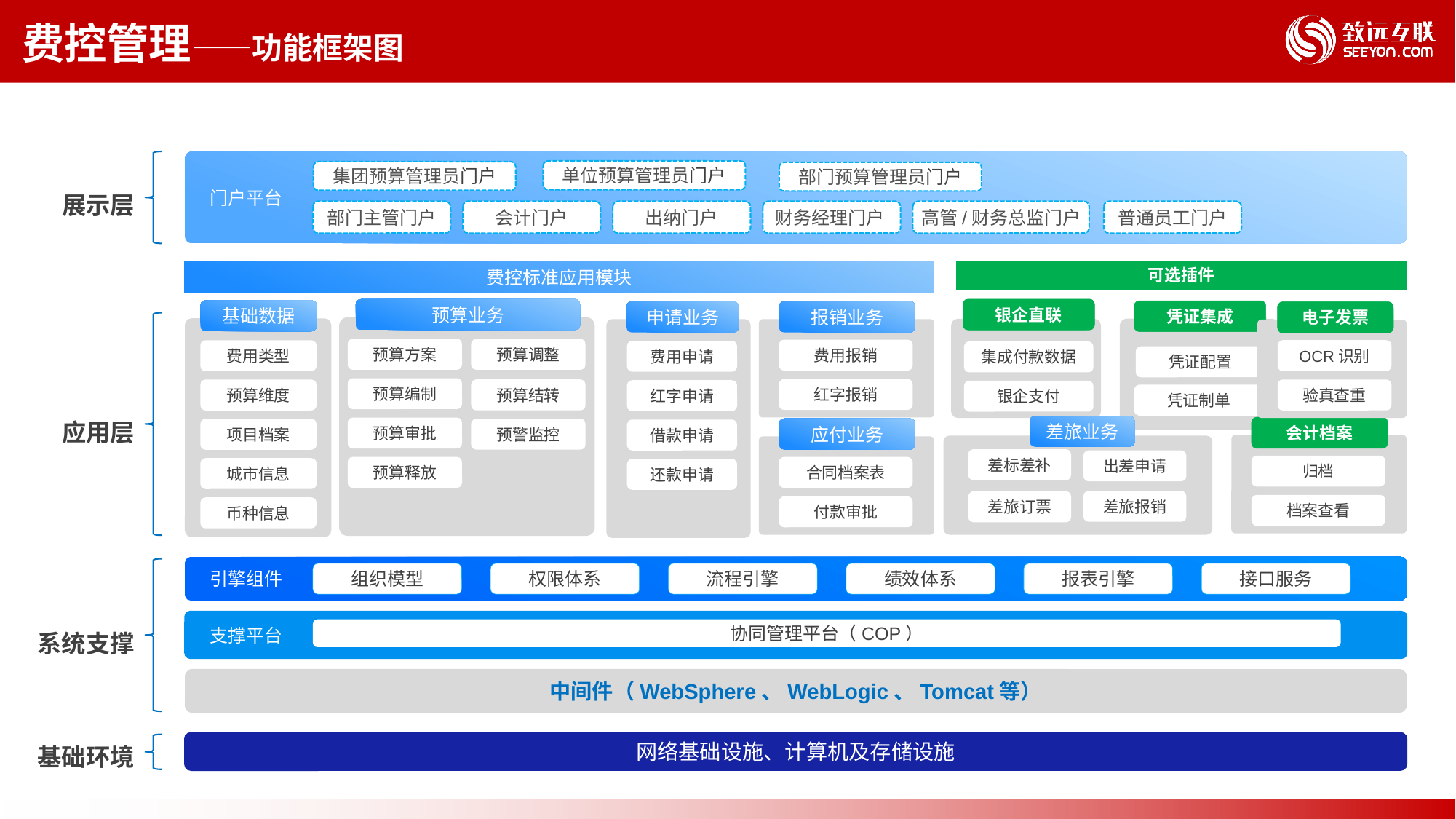

费控管理——功能框架图

  门户平台
单位预算管理员门户
集团预算管理员门户
部门预算管理员门户
展示层
部门主管门户
会计门户
出纳门户
财务经理门户
高管/财务总监门户
普通员工门户
可选插件
费控标准应用模块
银企直联
预算业务
基础数据
凭证集成
申请业务
报销业务
电子发票

预算调整
预算方案
预算编制
预算结转
预算审批
预警监控
预算释放
费用报销
红字报销
OCR识别
验真查重
费用类型
费用申请
红字申请
借款申请
还款申请
集成付款数据
凭证配置
预算维度
银企支付
凭证制单
应用层
差旅业务
会计档案
应付业务
项目档案

差标差补
出差申请
归档
档案查看
合同档案表
付款审批
城市信息
差旅报销
差旅订票
币种信息
  引擎组件

组织模型
权限体系
流程引擎
绩效体系
报表引擎
接口服务
  支撑平台
系统支撑
协同管理平台（COP）
中间件（WebSphere、WebLogic、Tomcat等）
基础环境
网络基础设施、计算机及存储设施